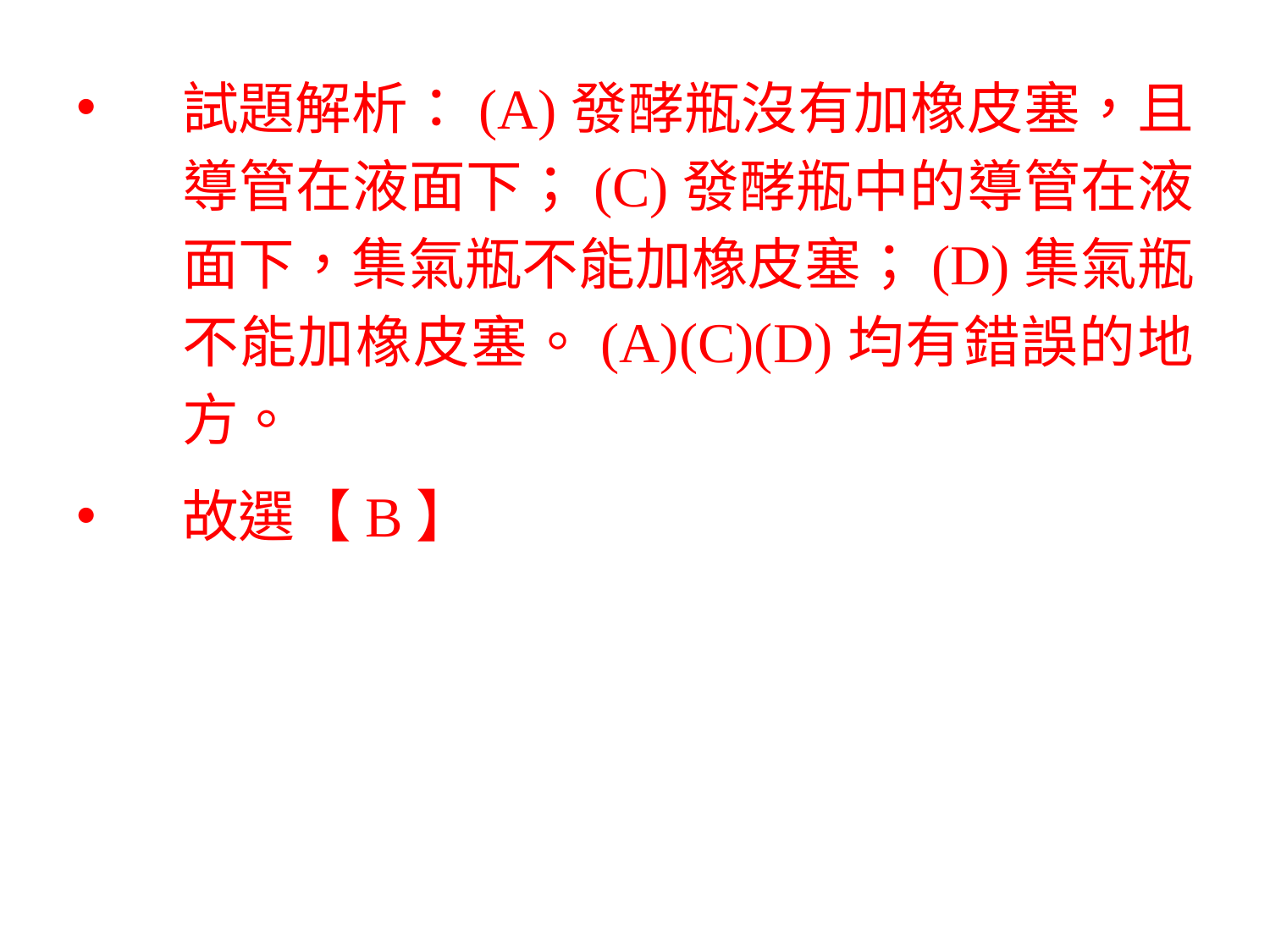

試題解析：(A)發酵瓶沒有加橡皮塞，且導管在液面下；(C)發酵瓶中的導管在液面下，集氣瓶不能加橡皮塞；(D)集氣瓶不能加橡皮塞。(A)(C)(D)均有錯誤的地方。
故選【B】